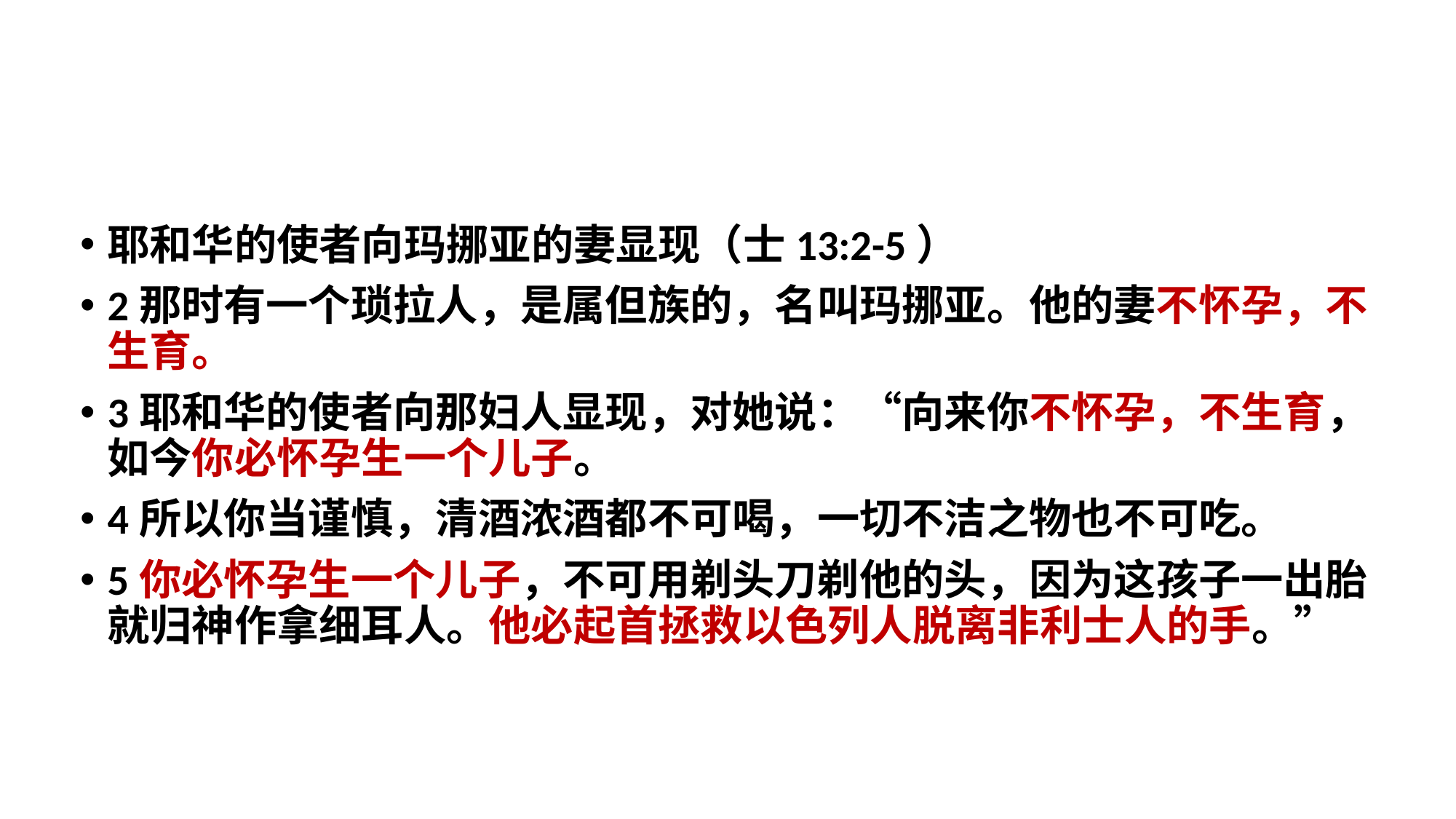

耶和华的使者向玛挪亚的妻显现（士13:2-5）
2那时有一个琐拉人，是属但族的，名叫玛挪亚。他的妻不怀孕，不生育。
3耶和华的使者向那妇人显现，对她说：“向来你不怀孕，不生育，如今你必怀孕生一个儿子。
4所以你当谨慎，清酒浓酒都不可喝，一切不洁之物也不可吃。
5你必怀孕生一个儿子，不可用剃头刀剃他的头，因为这孩子一出胎就归神作拿细耳人。他必起首拯救以色列人脱离非利士人的手。”